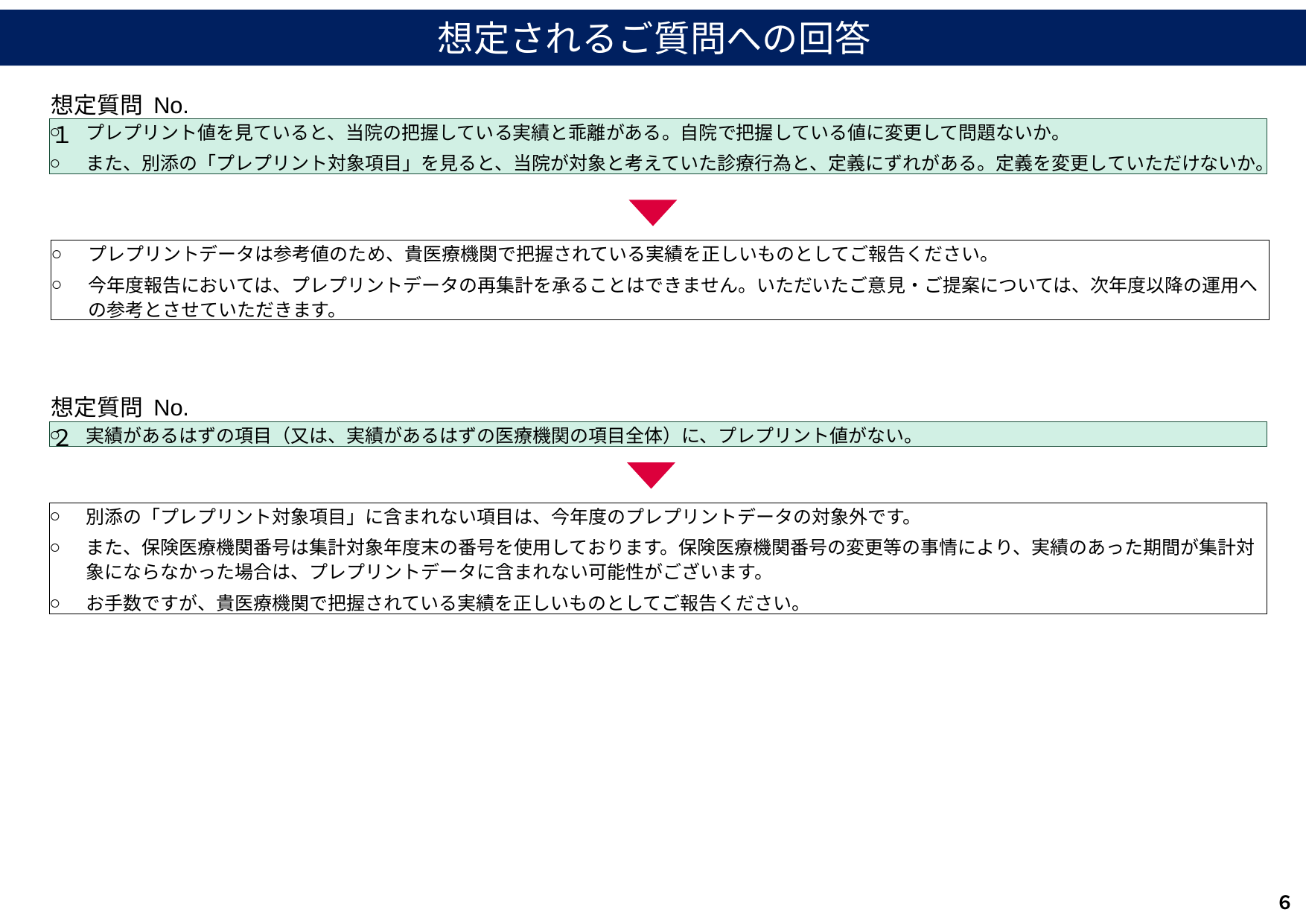

想定されるご質問への回答
想定質問 No.１
プレプリント値を見ていると、当院の把握している実績と乖離がある。自院で把握している値に変更して問題ないか。
また、別添の「プレプリント対象項目」を見ると、当院が対象と考えていた診療行為と、定義にずれがある。定義を変更していただけないか。

プレプリントデータは参考値のため、貴医療機関で把握されている実績を正しいものとしてご報告ください。
今年度報告においては、プレプリントデータの再集計を承ることはできません。いただいたご意見・ご提案については、次年度以降の運用への参考とさせていただきます。
想定質問 No.２
実績があるはずの項目（又は、実績があるはずの医療機関の項目全体）に、プレプリント値がない。

別添の「プレプリント対象項目」に含まれない項目は、今年度のプレプリントデータの対象外です。
また、保険医療機関番号は集計対象年度末の番号を使用しております。保険医療機関番号の変更等の事情により、実績のあった期間が集計対象にならなかった場合は、プレプリントデータに含まれない可能性がございます。
お手数ですが、貴医療機関で把握されている実績を正しいものとしてご報告ください。
６